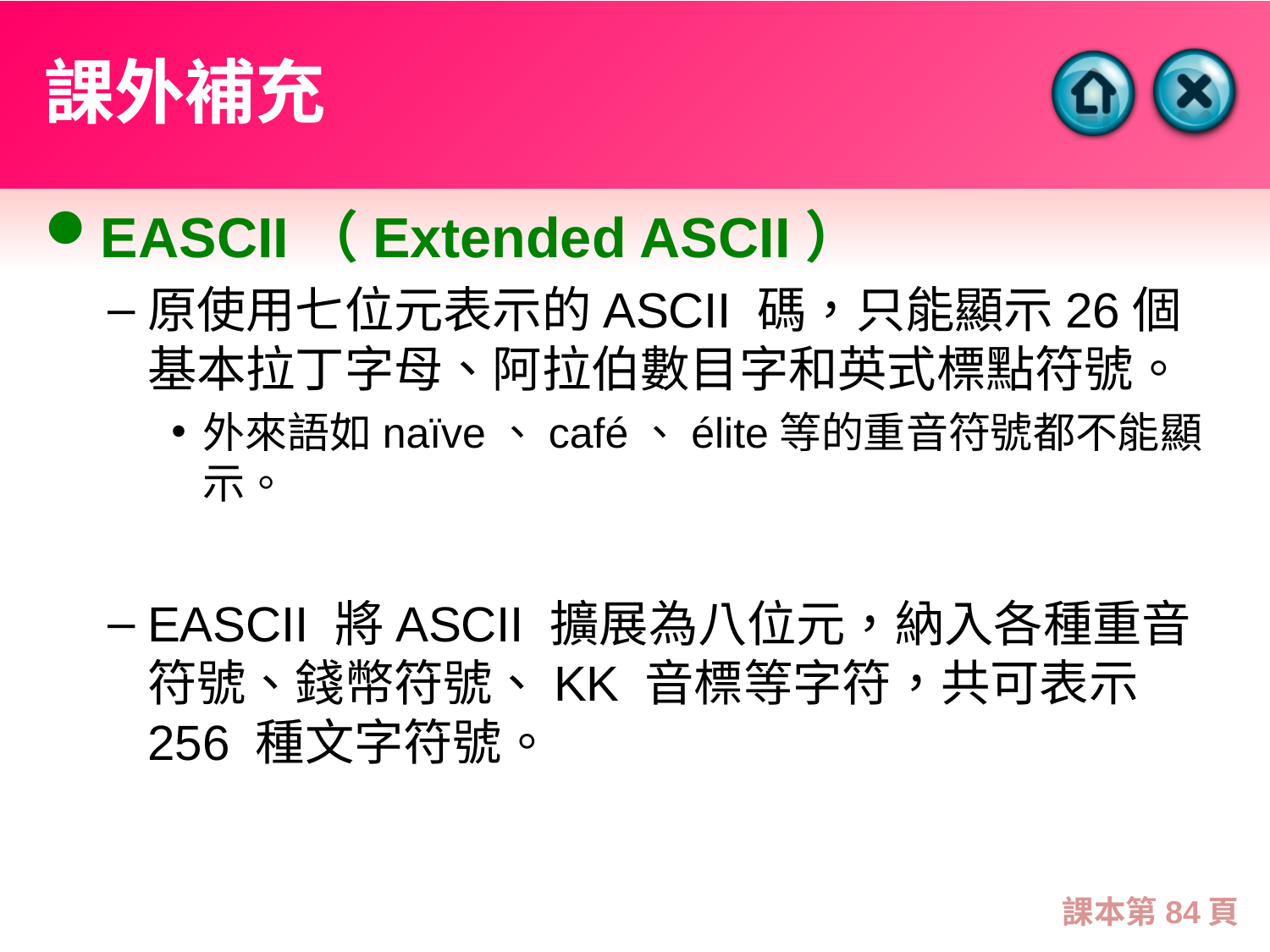

# 課外補充
EASCII（Extended ASCII）
原使用七位元表示的ASCII 碼，只能顯示26個基本拉丁字母、阿拉伯數目字和英式標點符號。
外來語如naïve、café、élite等的重音符號都不能顯示。

EASCII 將ASCII 擴展為八位元，納入各種重音符號、錢幣符號、KK 音標等字符，共可表示256 種文字符號。
課本第84頁